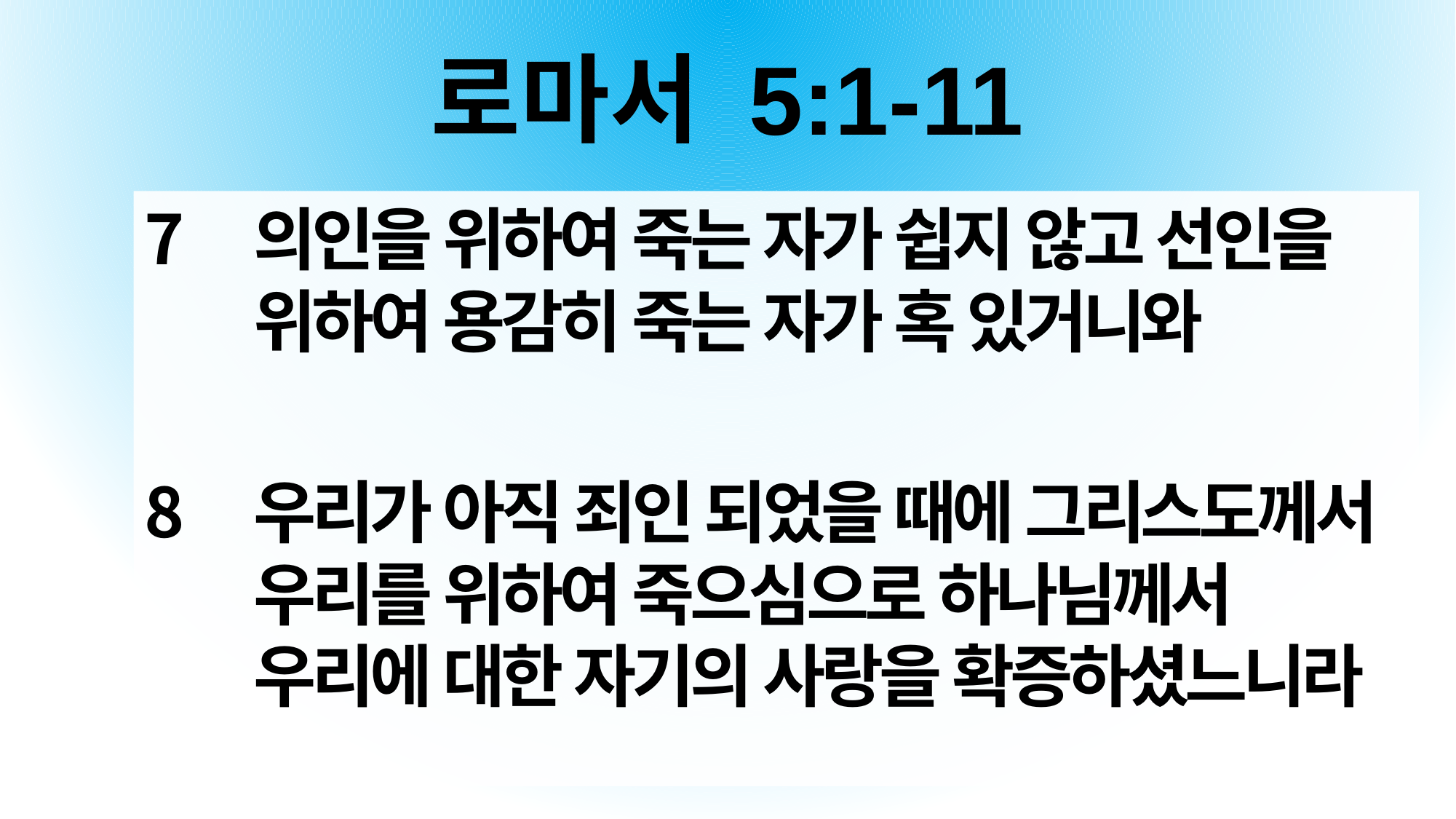

# 로마서 5:1-11
의인을 위하여 죽는 자가 쉽지 않고 선인을 위하여 용감히 죽는 자가 혹 있거니와

우리가 아직 죄인 되었을 때에 그리스도께서 우리를 위하여 죽으심으로 하나님께서 우리에 대한 자기의 사랑을 확증하셨느니라